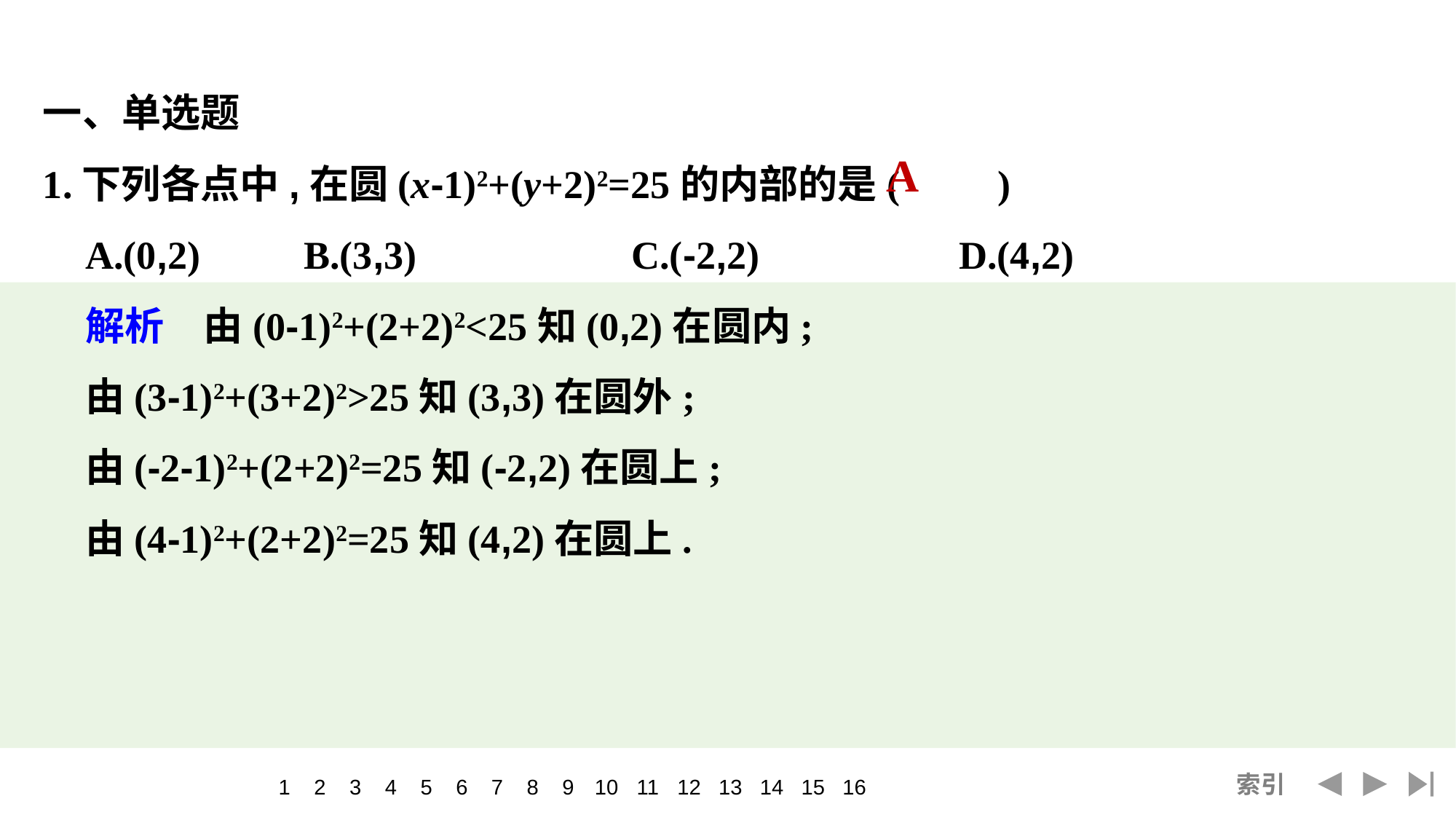

一、单选题
1.下列各点中,在圆(x-1)2+(y+2)2=25的内部的是(　　)
	A.(0,2)	B.(3,3)		C.(-2,2)		D.(4,2)
	解析　由(0-1)2+(2+2)2<25知(0,2)在圆内;
	由(3-1)2+(3+2)2>25知(3,3)在圆外;
	由(-2-1)2+(2+2)2=25知(-2,2)在圆上;
	由(4-1)2+(2+2)2=25知(4,2)在圆上.
A